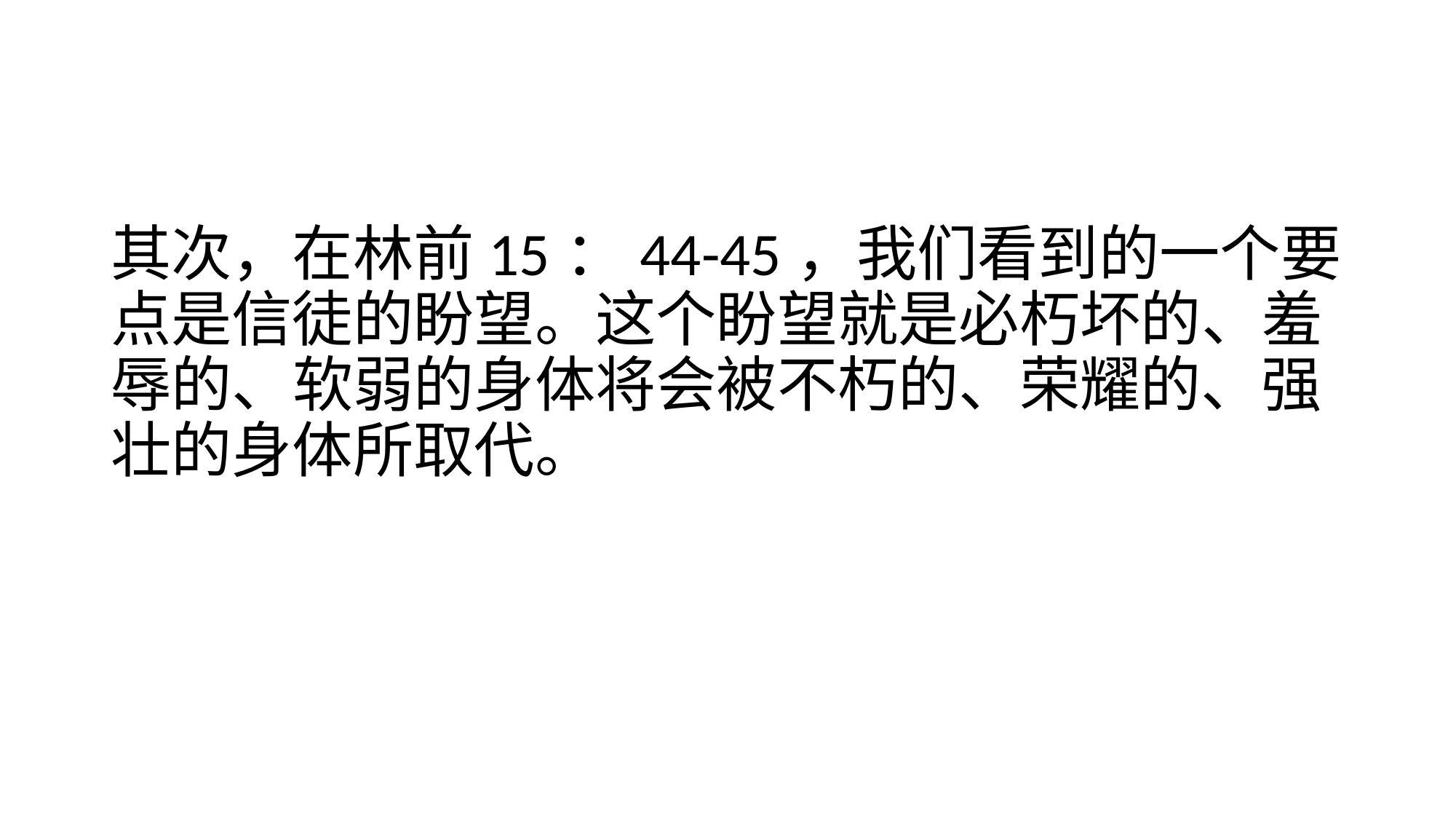

#
其次，在林前15：44-45，我们看到的一个要点是信徒的盼望。这个盼望就是必朽坏的、羞辱的、软弱的身体将会被不朽的、荣耀的、强壮的身体所取代。